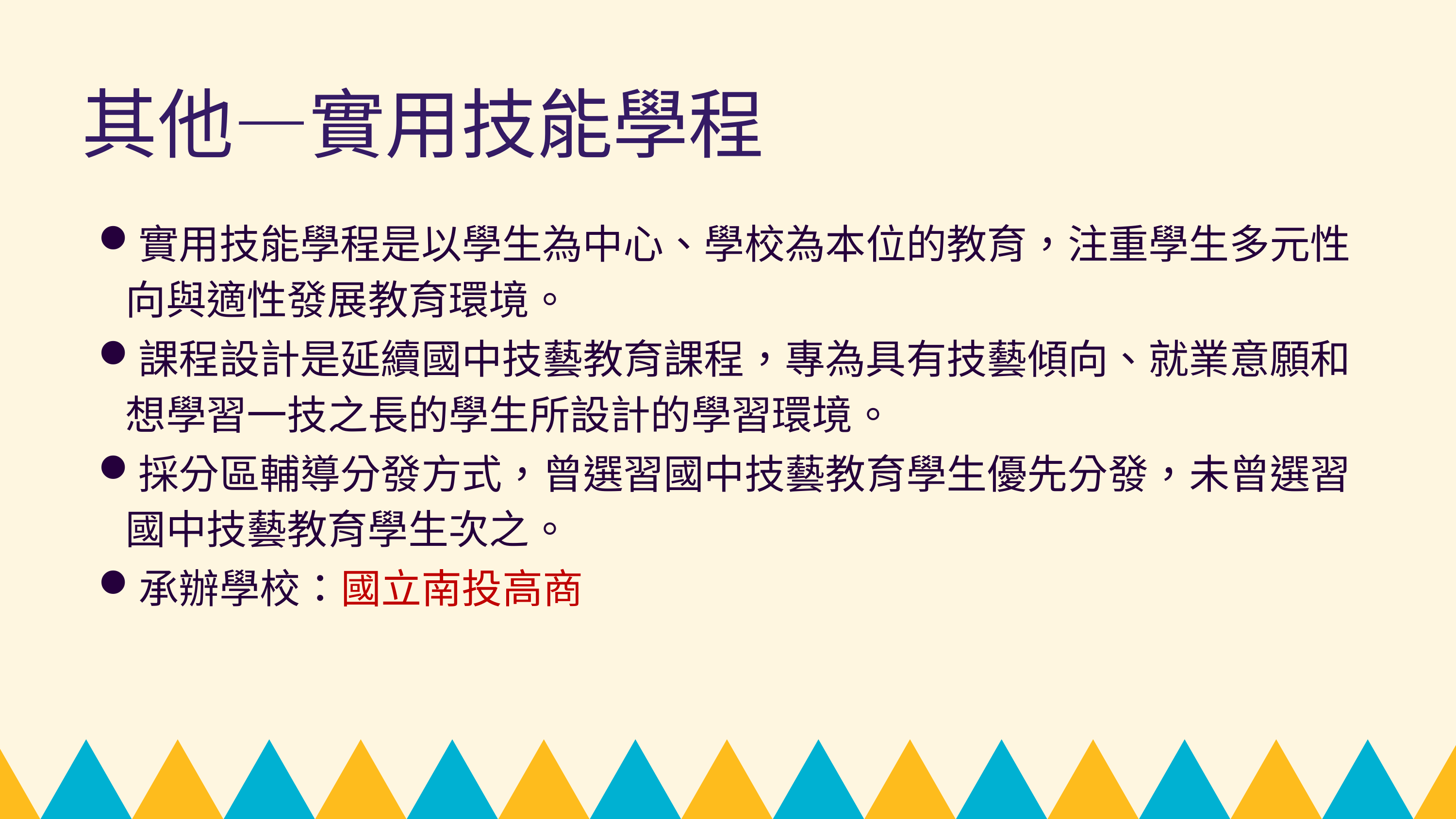

其他—實用技能學程

實用技能學程是以學生為中心、學校為本位的教育，注重學生多元性向與適性發展教育環境。
課程設計是延續國中技藝教育課程，專為具有技藝傾向、就業意願和想學習一技之長的學生所設計的學習環境。
採分區輔導分發方式，曾選習國中技藝教育學生優先分發，未曾選習國中技藝教育學生次之。
承辦學校：國立南投高商